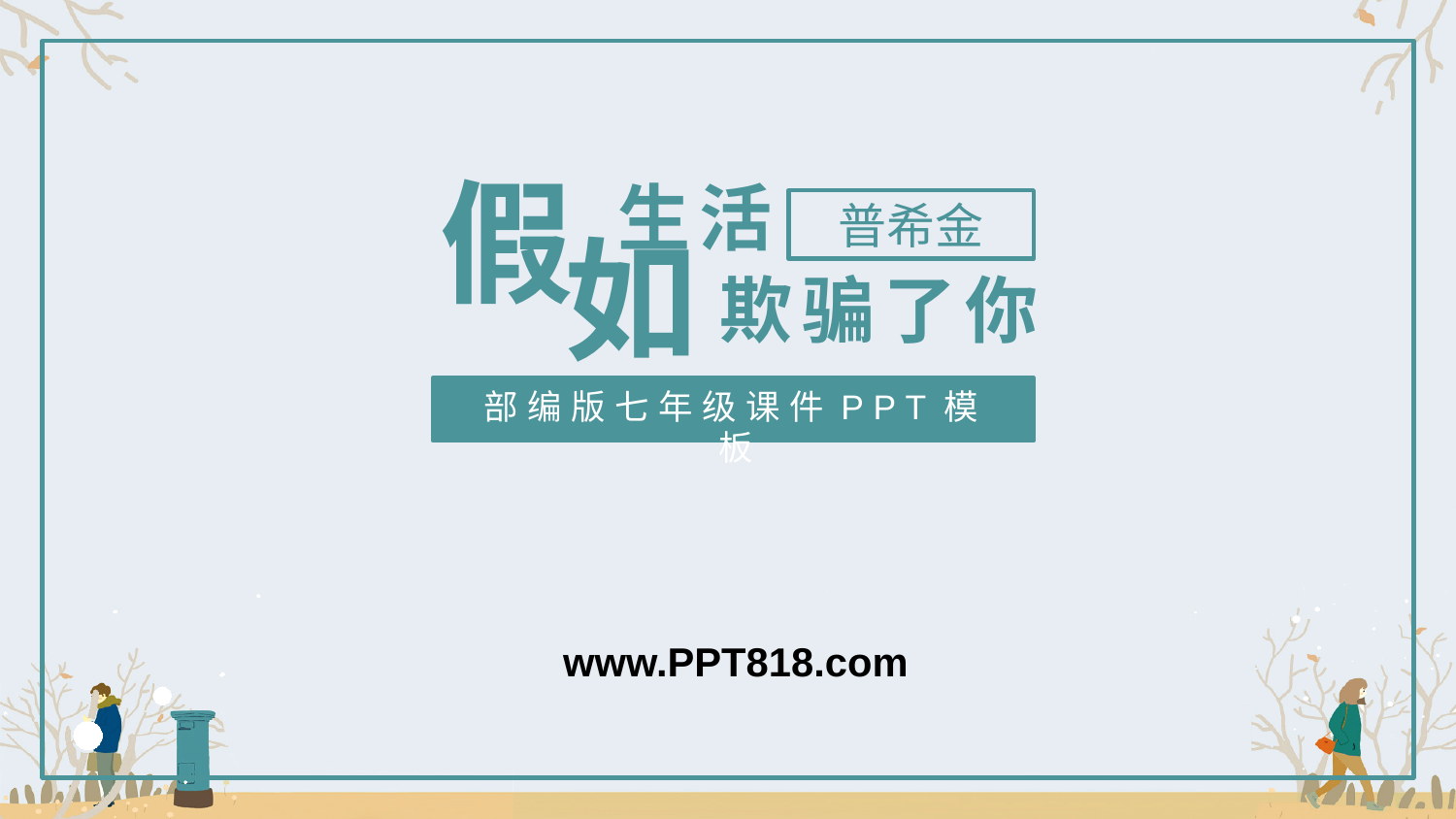

假
生活
普希金
如
欺骗了你

部编版七年级课件PPT模板
www.PPT818.com